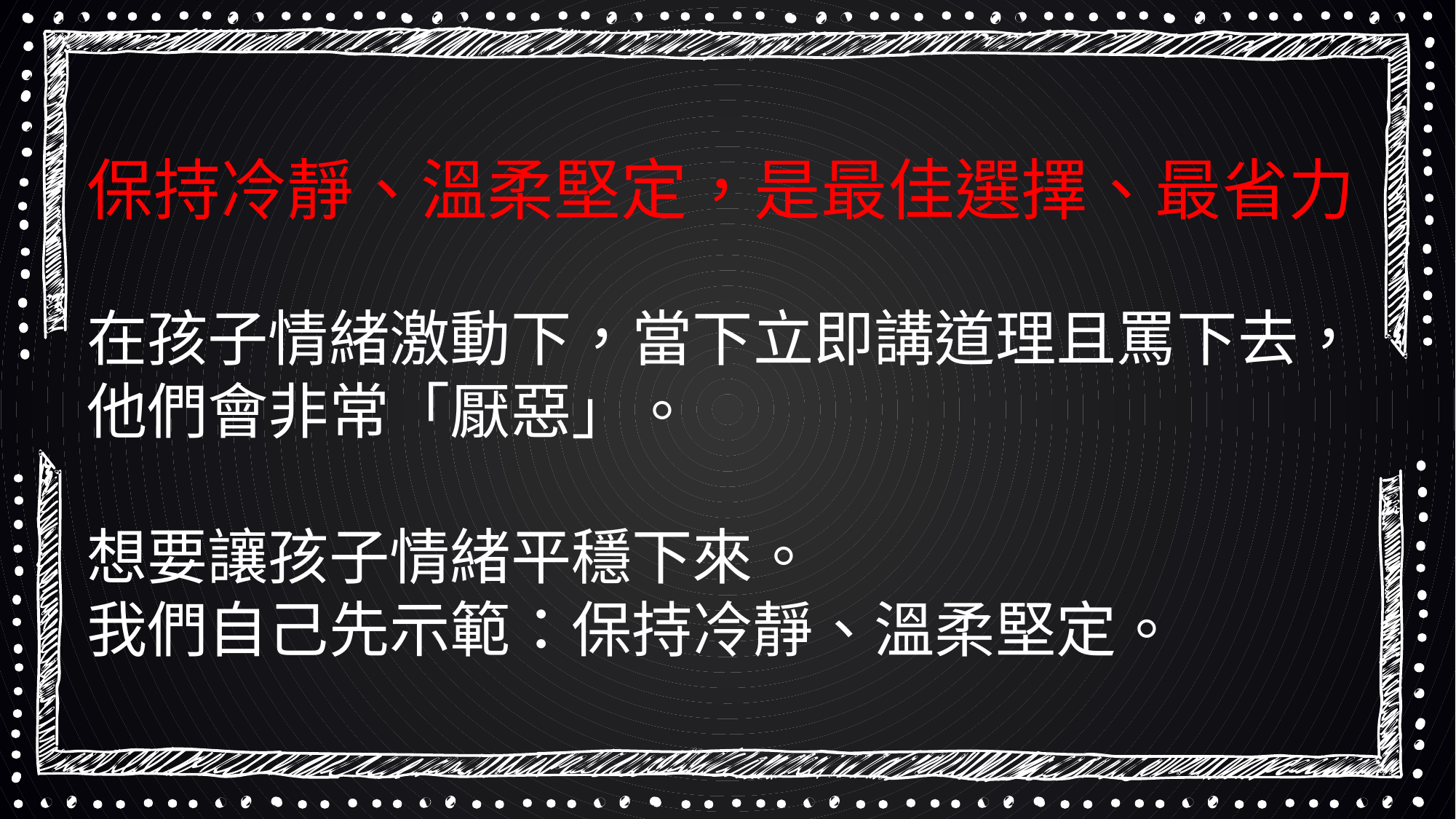

保持冷靜、溫柔堅定，是最佳選擇、最省力

在孩子情緒激動下，當下立即講道理且罵下去，他們會非常「厭惡」。

想要讓孩子情緒平穩下來。
我們自己先示範：保持冷靜、溫柔堅定。